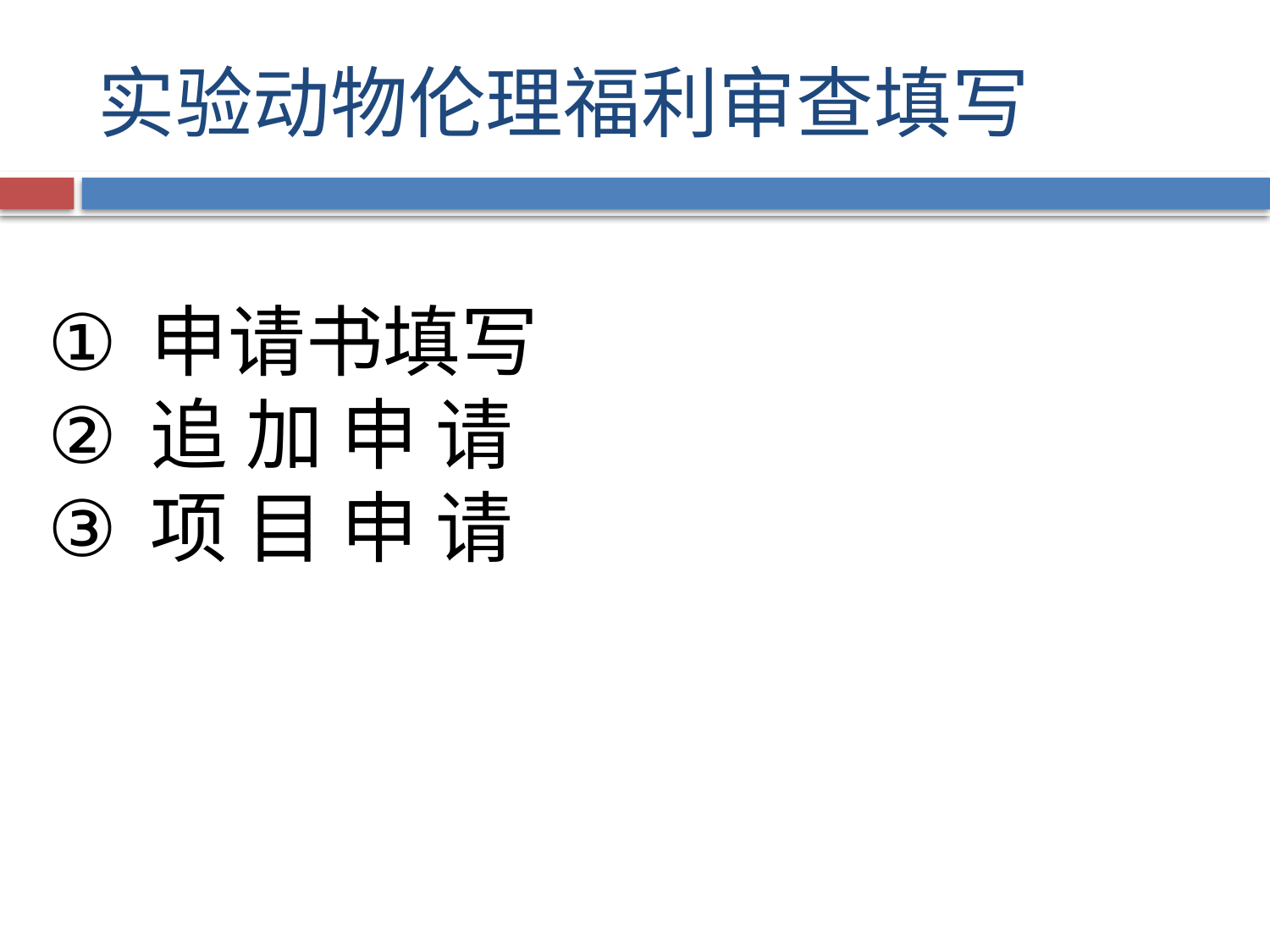

# 实验动物伦理福利审查填写
申请书填写
追 加 申 请
项 目 申 请